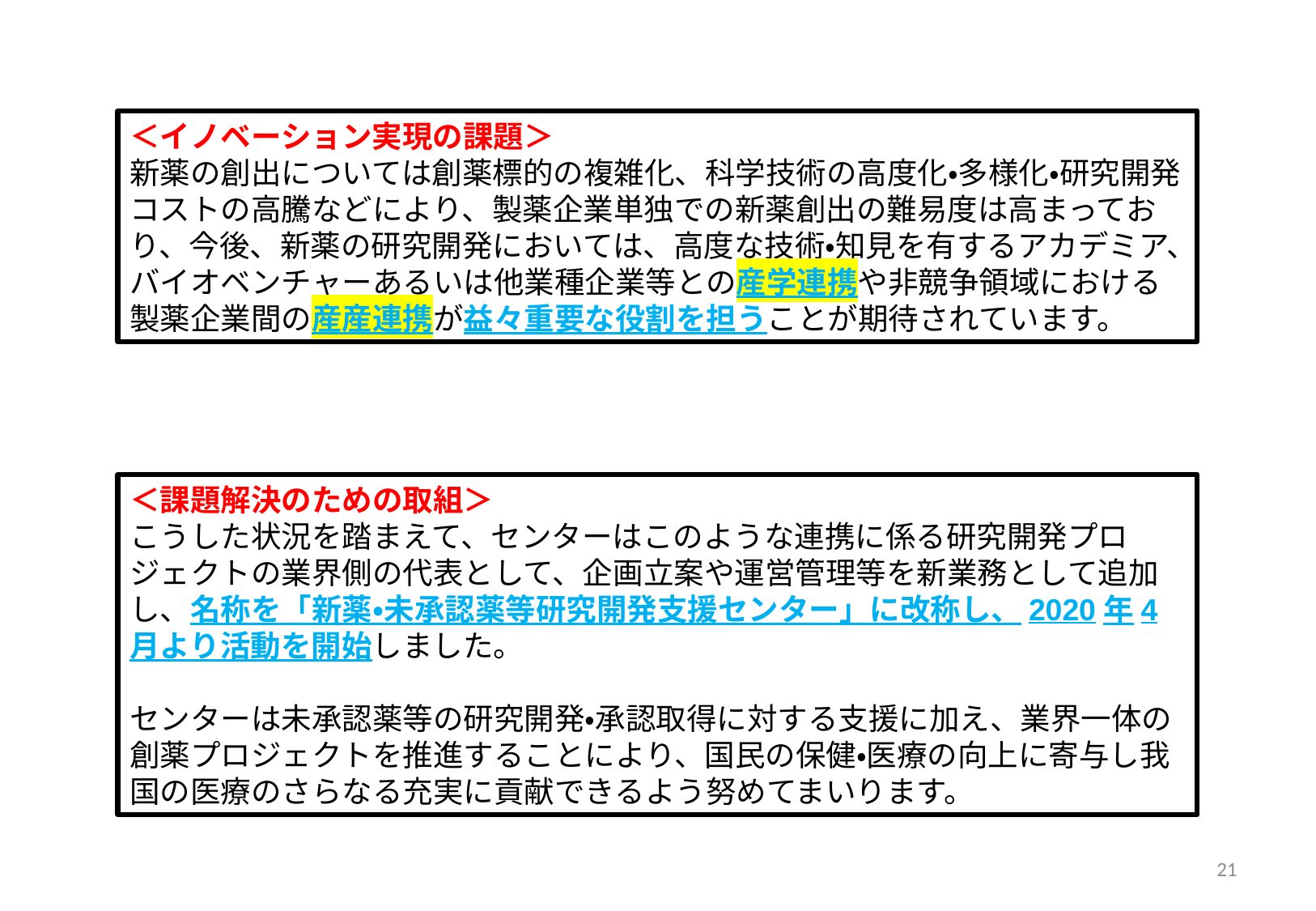

＜イノベーション実現の課題＞
新薬の創出については創薬標的の複雑化、科学技術の高度化・多様化・研究開発コストの高騰などにより、製薬企業単独での新薬創出の難易度は高まっており、今後、新薬の研究開発においては、高度な技術・知見を有するアカデミア、バイオベンチャーあるいは他業種企業等との産学連携や非競争領域における製薬企業間の産産連携が益々重要な役割を担うことが期待されています。
＜課題解決のための取組＞
こうした状況を踏まえて、センターはこのような連携に係る研究開発プロジェクトの業界側の代表として、企画立案や運営管理等を新業務として追加し、名称を「新薬・未承認薬等研究開発支援センター」に改称し、2020年4月より活動を開始しました。

センターは未承認薬等の研究開発・承認取得に対する支援に加え、業界一体の創薬プロジェクトを推進することにより、国民の保健・医療の向上に寄与し我国の医療のさらなる充実に貢献できるよう努めてまいります。
21